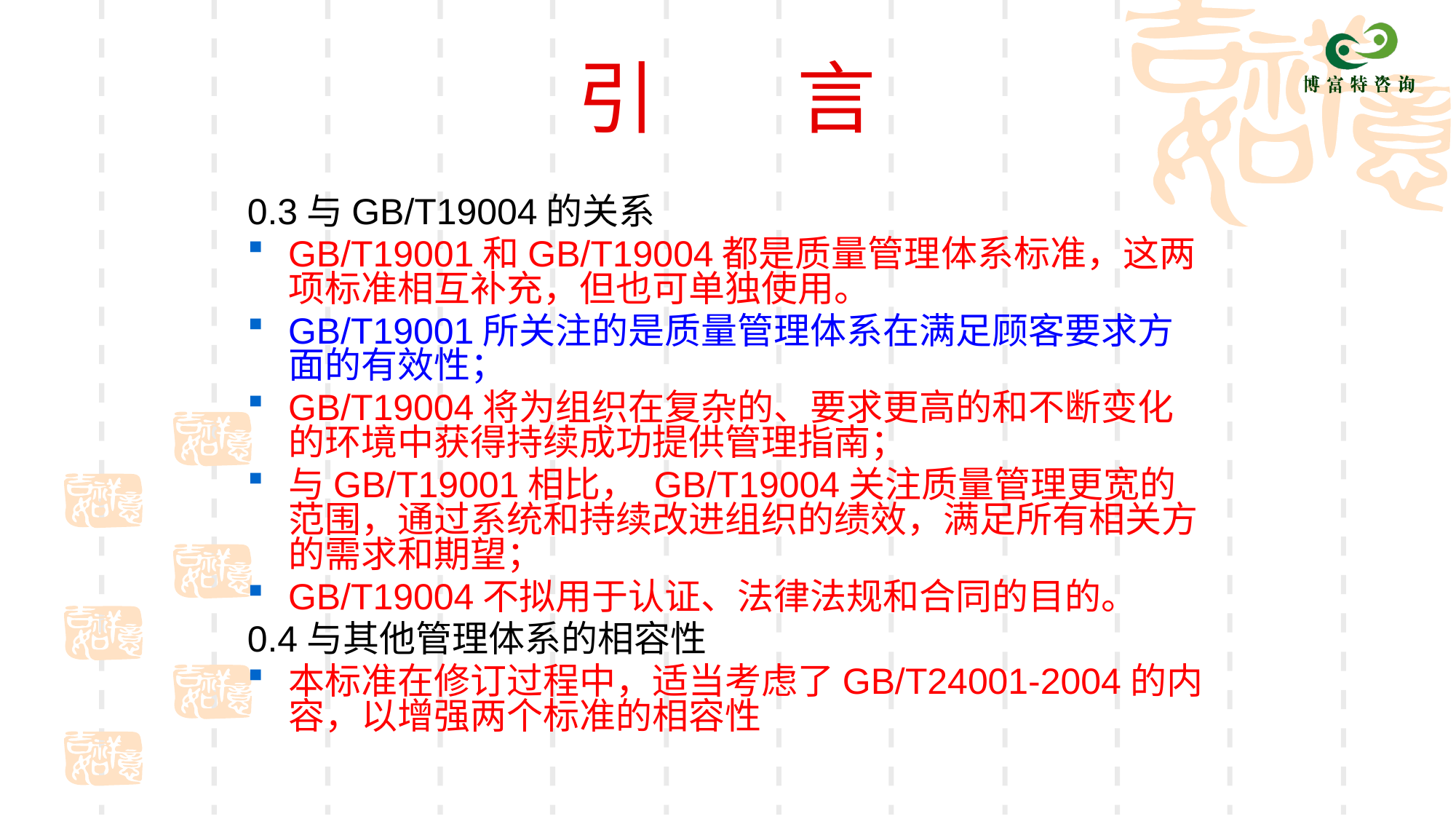

# 引        言
0.3与GB/T19004的关系
GB/T19001和GB/T19004都是质量管理体系标准，这两项标准相互补充，但也可单独使用。
GB/T19001所关注的是质量管理体系在满足顾客要求方面的有效性；
GB/T19004将为组织在复杂的、要求更高的和不断变化的环境中获得持续成功提供管理指南；
与GB/T19001相比， GB/T19004关注质量管理更宽的范围，通过系统和持续改进组织的绩效，满足所有相关方的需求和期望；
GB/T19004不拟用于认证、法律法规和合同的目的。
0.4与其他管理体系的相容性
本标准在修订过程中，适当考虑了GB/T24001-2004的内容，以增强两个标准的相容性